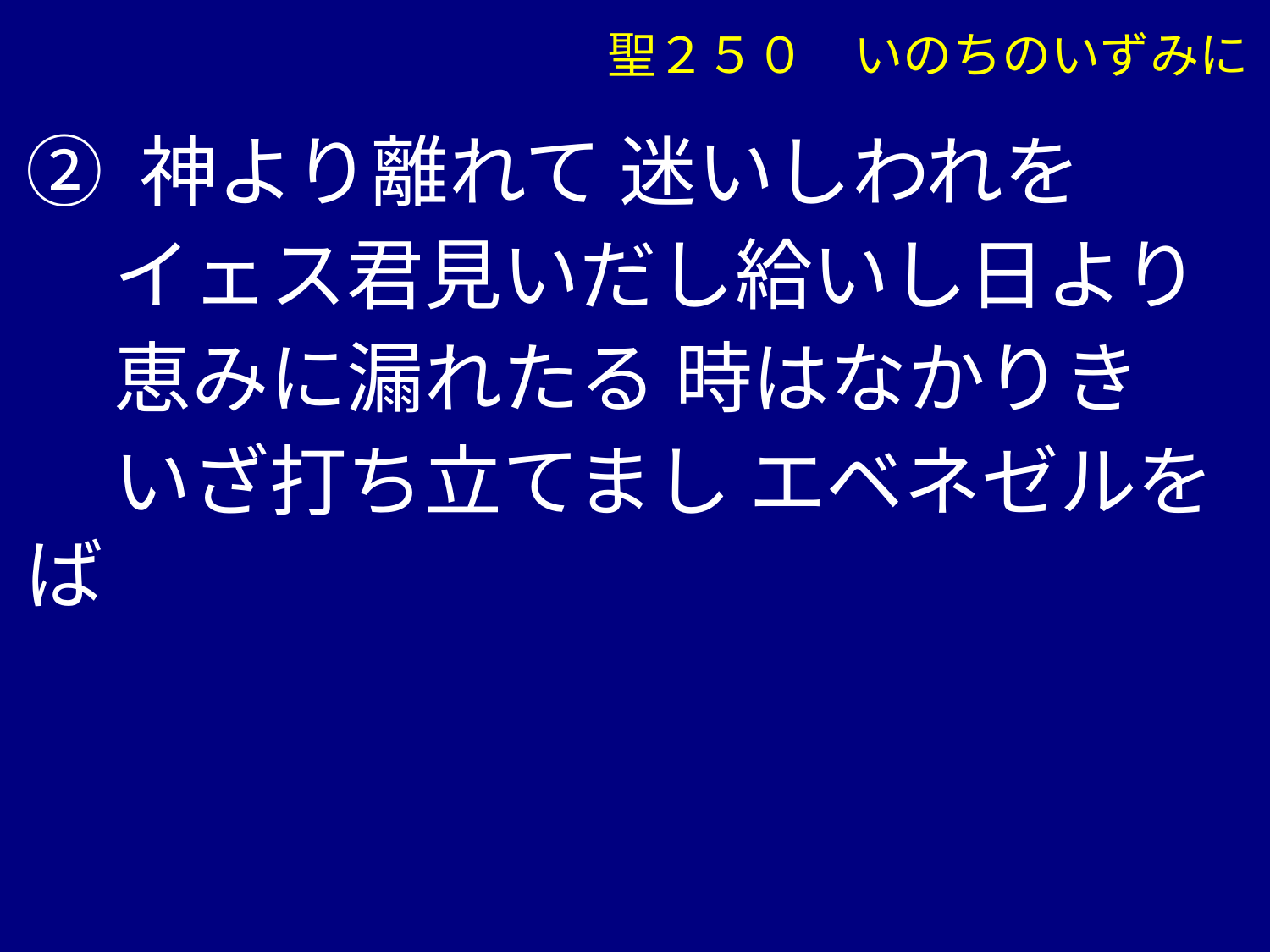

聖２５０　いのちのいずみに
② 神より離れて 迷いしわれを
    イェス君見いだし給いし日より
    恵みに漏れたる 時はなかりき
    いざ打ち立てまし エベネゼルをば